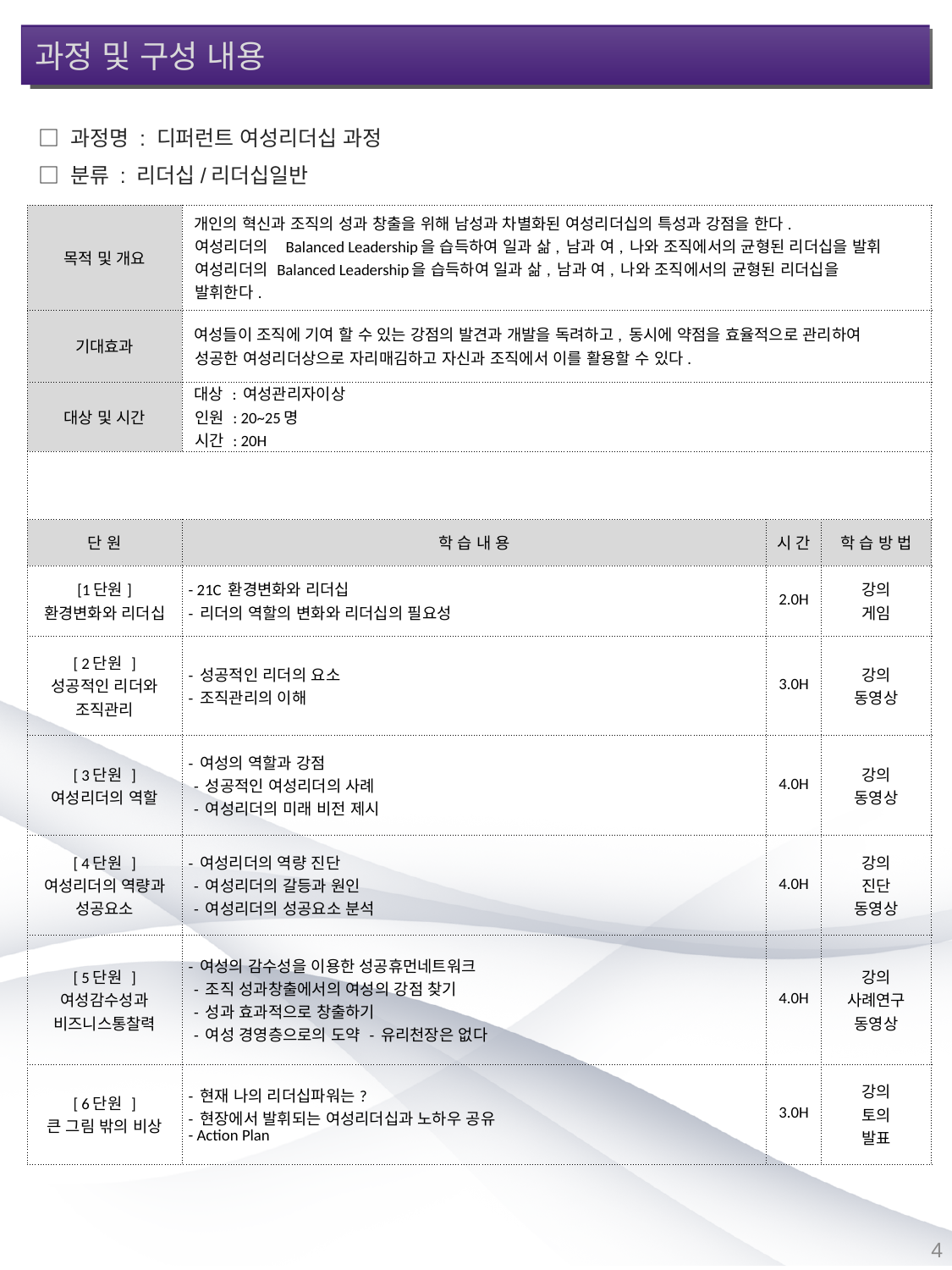

과정 및 구성 내용
□ 과정명 : 디퍼런트 여성리더십 과정
□ 분류 : 리더십/리더십일반
| 목적 및 개요 | 개인의 혁신과 조직의 성과 창출을 위해 남성과 차별화된 여성리더십의 특성과 강점을 한다. 여성리더의 Balanced Leadership을 습득하여 일과 삶, 남과 여, 나와 조직에서의 균형된 리더십을 발휘 여성리더의 Balanced Leadership을 습득하여 일과 삶, 남과 여, 나와 조직에서의 균형된 리더십을 발휘한다. |  |  |
| --- | --- | --- | --- |
| 기대효과 | 여성들이 조직에 기여 할 수 있는 강점의 발견과 개발을 독려하고, 동시에 약점을 효율적으로 관리하여 성공한 여성리더상으로 자리매김하고 자신과 조직에서 이를 활용할 수 있다. |  |  |
| 대상 및 시간 | 대상 : 여성관리자이상 인원 : 20~25명 시간 : 20H |  |  |
|  |  |  |  |
| 단 원 | 학 습 내 용 | 시 간 | 학 습 방 법 |
| [1단원] 환경변화와 리더십 | - 21C 환경변화와 리더십 - 리더의 역할의 변화와 리더십의 필요성 | 2.0H | 강의 게임 |
| [ 2단원 ] 성공적인 리더와 조직관리 | - 성공적인 리더의 요소 - 조직관리의 이해 | 3.0H | 강의 동영상 |
| [ 3단원 ] 여성리더의 역할 | - 여성의 역할과 강점 - 성공적인 여성리더의 사례 - 여성리더의 미래 비전 제시 | 4.0H | 강의 동영상 |
| [ 4단원 ] 여성리더의 역량과 성공요소 | - 여성리더의 역량 진단 - 여성리더의 갈등과 원인 - 여성리더의 성공요소 분석 | 4.0H | 강의 진단 동영상 |
| [ 5단원 ] 여성감수성과 비즈니스통찰력 | - 여성의 감수성을 이용한 성공휴먼네트워크 - 조직 성과창출에서의 여성의 강점 찾기 - 성과 효과적으로 창출하기 - 여성 경영층으로의 도약 - 유리천장은 없다 | 4.0H | 강의 사례연구 동영상 |
| [ 6단원 ] 큰 그림 밖의 비상 | - 현재 나의 리더십파워는? - 현장에서 발휘되는 여성리더십과 노하우 공유 - Action Plan | 3.0H | 강의 토의 발표 |
4